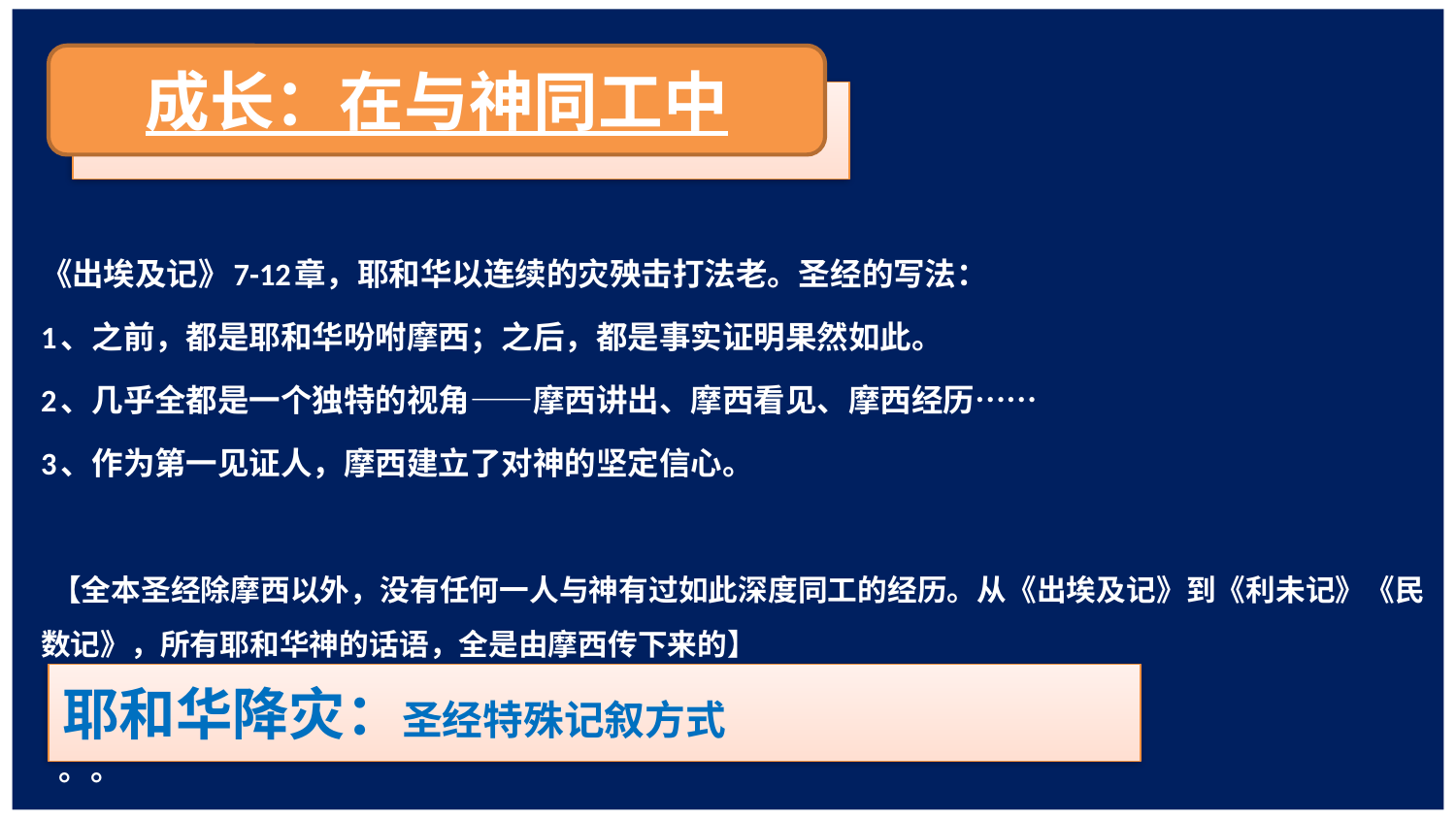

《出埃及记》7-12章，耶和华以连续的灾殃击打法老。圣经的写法：
	1、之前，都是耶和华吩咐摩西；之后，都是事实证明果然如此。
	2、几乎全都是一个独特的视角——摩西讲出、摩西看见、摩西经历……
	3、作为第一见证人，摩西建立了对神的坚定信心。

 【全本圣经除摩西以外，没有任何一人与神有过如此深度同工的经历。从《出埃及记》到《利未记》《民数记》，所有耶和华神的话语，全是由摩西传下来的】

  。。
成长：在与神同工中

耶和华降灾：圣经特殊记叙方式